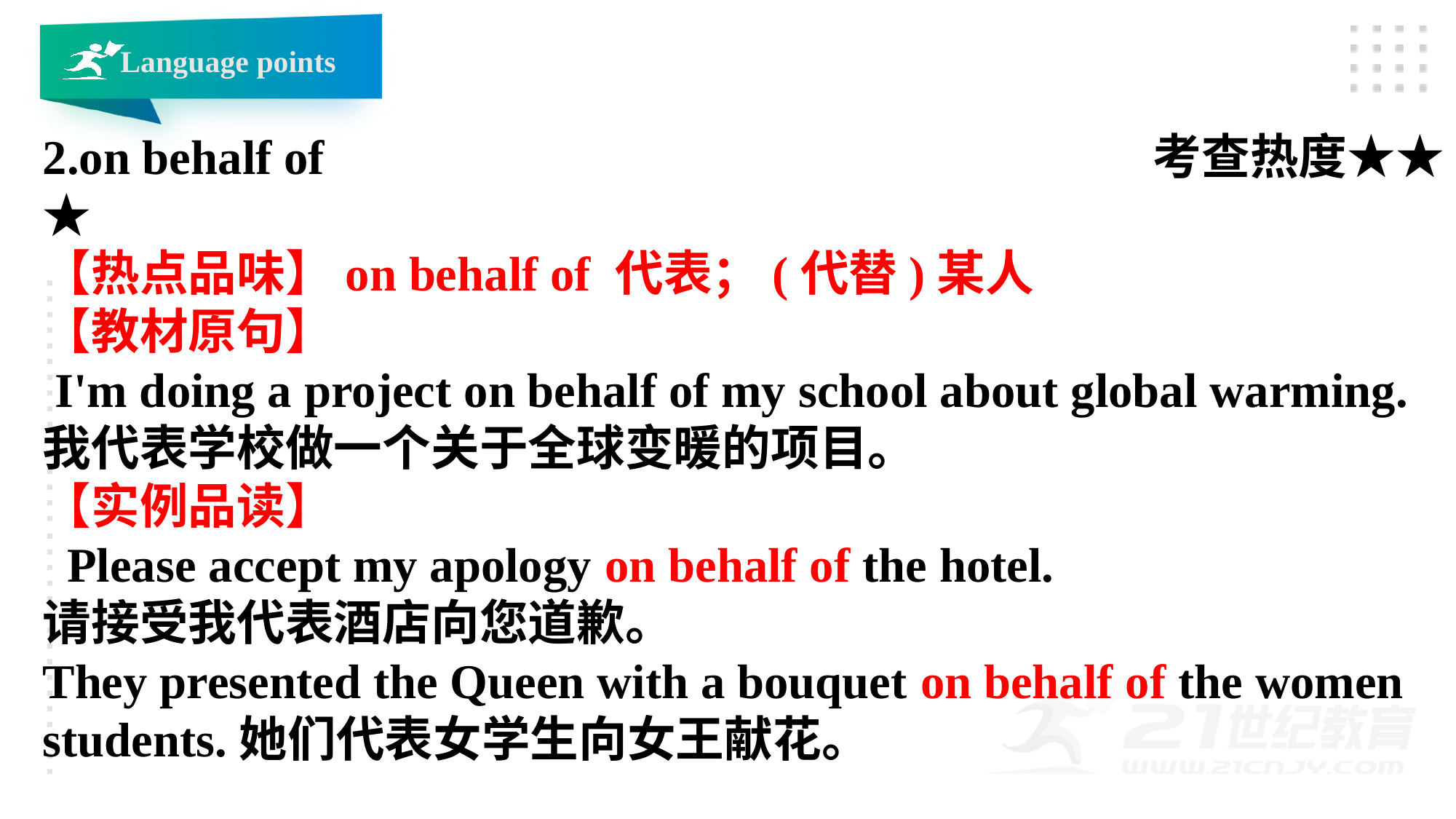

Language points
2.on behalf of                                                                   考查热度★★★
【热点品味】on behalf of 代表；(代替)某人
【教材原句】
 I'm doing a project on behalf of my school about global warming.    我代表学校做一个关于全球变暖的项目。
【实例品读】
  Please accept my apology on behalf of the hotel.
请接受我代表酒店向您道歉。
They presented the Queen with a bouquet on behalf of the women students.她们代表女学生向女王献花。